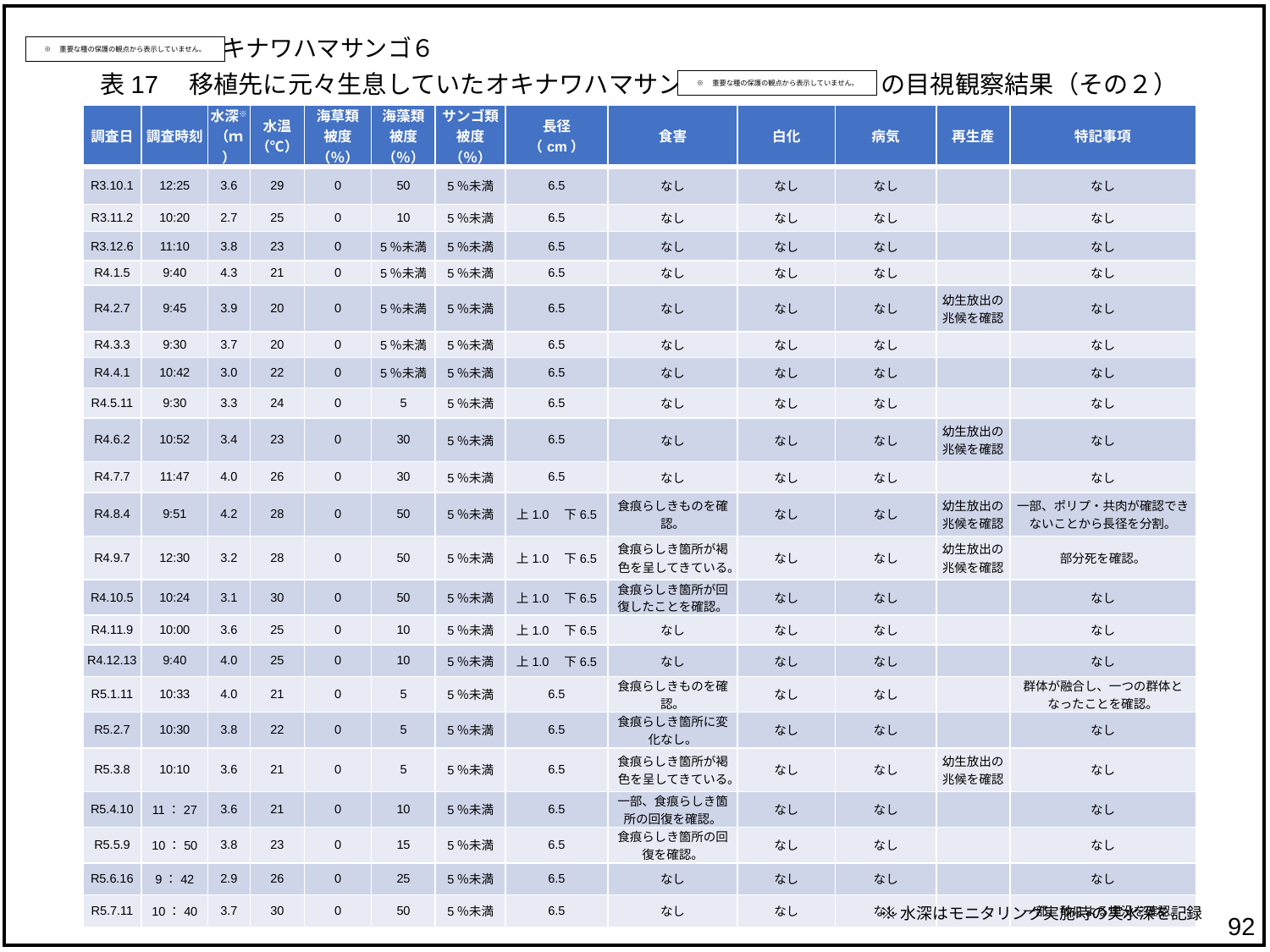

オキナワハマサンゴ６
※　重要な種の保護の観点から表示していません。
表17　移植先に元々生息していたオキナワハマサンゴ                           ６の目視観察結果（その２）
※　重要な種の保護の観点から表示していません。
| 調査日 | 調査時刻 | 水深※ （ｍ） | 水温 （℃） | 海草類 被度（％） | 海藻類 被度（％） | サンゴ類 被度（％） | 長径 （cm） | 食害 | 白化 | 病気 | 再生産 | 特記事項 |
| --- | --- | --- | --- | --- | --- | --- | --- | --- | --- | --- | --- | --- |
| R3.10.1 | 12:25 | 3.6 | 29 | 0 | 50 | 5％未満 | 6.5 | なし | なし | なし |  | なし |
| R3.11.2 | 10:20 | 2.7 | 25 | 0 | 10 | 5％未満 | 6.5 | なし | なし | なし |  | なし |
| R3.12.6 | 11:10 | 3.8 | 23 | 0 | 5％未満 | 5％未満 | 6.5 | なし | なし | なし |  | なし |
| R4.1.5 | 9:40 | 4.3 | 21 | 0 | 5％未満 | 5％未満 | 6.5 | なし | なし | なし |  | なし |
| R4.2.7 | 9:45 | 3.9 | 20 | 0 | 5％未満 | 5％未満 | 6.5 | なし | なし | なし | 幼生放出の兆候を確認 | なし |
| R4.3.3 | 9:30 | 3.7 | 20 | 0 | 5％未満 | 5％未満 | 6.5 | なし | なし | なし |  | なし |
| R4.4.1 | 10:42 | 3.0 | 22 | 0 | 5％未満 | 5％未満 | 6.5 | なし | なし | なし |  | なし |
| R4.5.11 | 9:30 | 3.3 | 24 | 0 | 5 | 5％未満 | 6.5 | なし | なし | なし |  | なし |
| R4.6.2 | 10:52 | 3.4 | 23 | 0 | 30 | 5％未満 | 6.5 | なし | なし | なし | 幼生放出の兆候を確認 | なし |
| R4.7.7 | 11:47 | 4.0 | 26 | 0 | 30 | 5％未満 | 6.5 | なし | なし | なし |  | なし |
| R4.8.4 | 9:51 | 4.2 | 28 | 0 | 50 | 5％未満 | 上1.0　下6.5 | 食痕らしきものを確認。 | なし | なし | 幼生放出の兆候を確認 | 一部、ポリプ・共肉が確認できないことから長径を分割。 |
| R4.9.7 | 12:30 | 3.2 | 28 | 0 | 50 | 5％未満 | 上1.0　下6.5 | 食痕らしき箇所が褐色を呈してきている。 | なし | なし | 幼生放出の兆候を確認 | 部分死を確認。 |
| R4.10.5 | 10:24 | 3.1 | 30 | 0 | 50 | 5％未満 | 上1.0　下6.5 | 食痕らしき箇所が回復したことを確認。 | なし | なし |  | なし |
| R4.11.9 | 10:00 | 3.6 | 25 | 0 | 10 | 5％未満 | 上1.0　下6.5 | なし | なし | なし |  | なし |
| R4.12.13 | 9:40 | 4.0 | 25 | 0 | 10 | 5％未満 | 上1.0　下6.5 | なし | なし | なし |  | なし |
| R5.1.11 | 10:33 | 4.0 | 21 | 0 | 5 | 5％未満 | 6.5 | 食痕らしきものを確認。 | なし | なし |  | 群体が融合し、一つの群体となったことを確認。 |
| R5.2.7 | 10:30 | 3.8 | 22 | 0 | 5 | 5％未満 | 6.5 | 食痕らしき箇所に変化なし。 | なし | なし |  | なし |
| R5.3.8 | 10:10 | 3.6 | 21 | 0 | 5 | 5％未満 | 6.5 | 食痕らしき箇所が褐色を呈してきている。 | なし | なし | 幼生放出の兆候を確認 | なし |
| R5.4.10 | 11：27 | 3.6 | 21 | 0 | 10 | 5％未満 | 6.5 | 一部、食痕らしき箇所の回復を確認。 | なし | なし |  | なし |
| R5.5.9 | 10：50 | 3.8 | 23 | 0 | 15 | 5％未満 | 6.5 | 食痕らしき箇所の回復を確認。 | なし | なし |  | なし |
| R5.6.16 | 9：42 | 2.9 | 26 | 0 | 25 | 5％未満 | 6.5 | なし | なし | なし |  | なし |
| R5.7.11 | 10：40 | 3.7 | 30 | 0 | 50 | 5％未満 | 6.5 | なし | なし | なし |  | 一部、砂による埋没を確認。 |
※水深はモニタリング実施時の実水深を記録
92